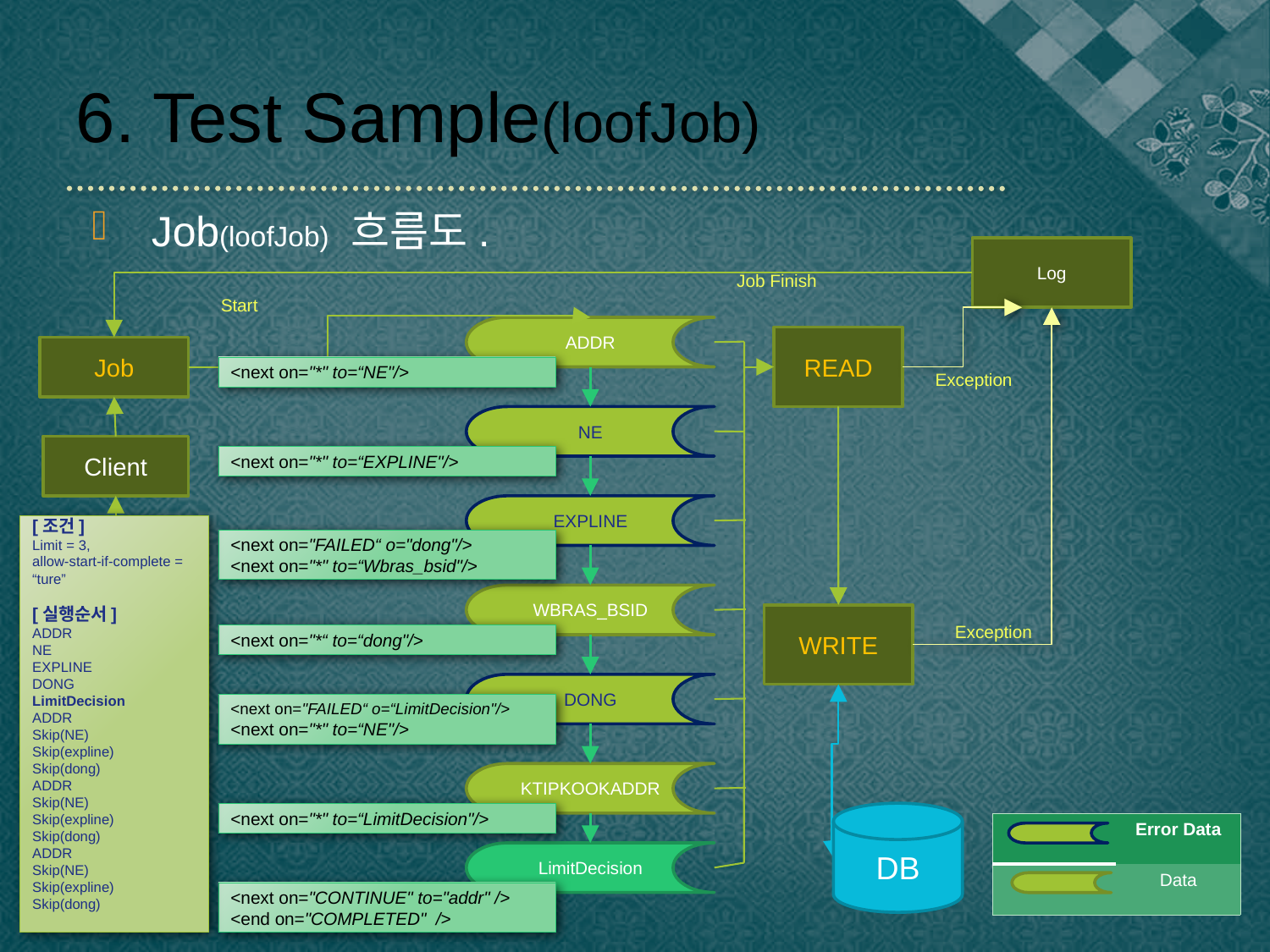

# 6. Test Sample(loofJob)
 Job(loofJob) 흐름도.

Log
Job Finish
Start
ADDR
READ
Job
<next on="*" to=“NE"/>
Exception
NE
Client
<next on="*" to=“EXPLINE"/>
EXPLINE
[조건]
Limit = 3,
allow-start-if-complete = “ture”

[실행순서]
ADDR
NE
EXPLINE
DONG
LimitDecision
ADDR
Skip(NE)
Skip(expline)
Skip(dong)
ADDR
Skip(NE)
Skip(expline)
Skip(dong)
ADDR
Skip(NE)
Skip(expline)
Skip(dong)

<next on="FAILED“ o="dong"/>
<next on="*" to=“Wbras_bsid"/>
WBRAS_BSID
WRITE
Exception
<next on="*“ to=“dong"/>
DONG
<next on="FAILED“ o=“LimitDecision"/>
<next on="*" to=“NE"/>
KTIPKOOKADDR
<next on="*" to=“LimitDecision"/>
DB
|  | Error Data |
| --- | --- |
|  | Data |

LimitDecision

<next on="CONTINUE" to="addr" />
<end on="COMPLETED"  />